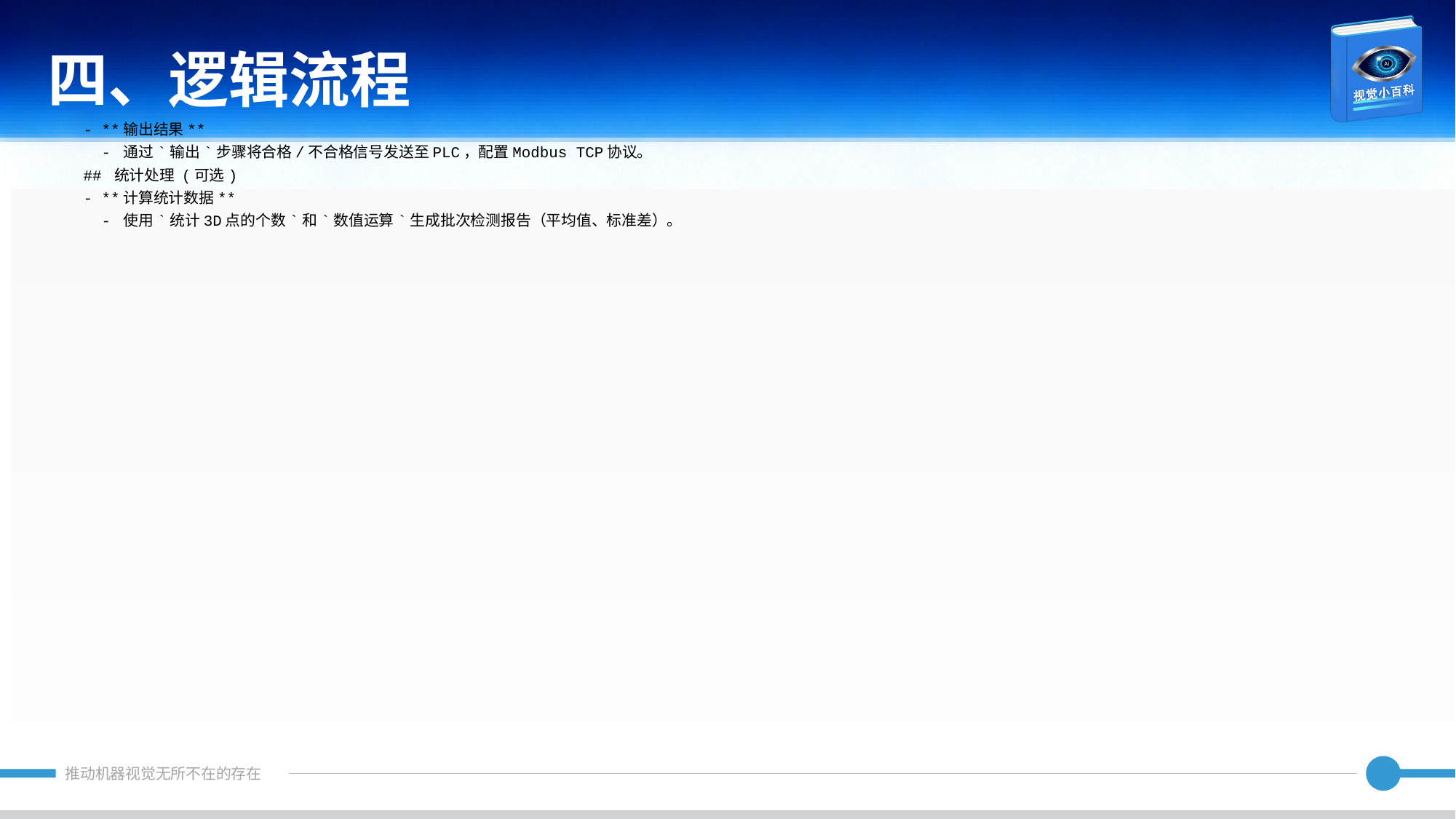

四、逻辑流程

- **输出结果**
  - 通过`输出`步骤将合格/不合格信号发送至PLC，配置Modbus TCP协议。
## 统计处理 (可选)
- **计算统计数据**
  - 使用`统计3D点的个数`和`数值运算`生成批次检测报告（平均值、标准差）。
9